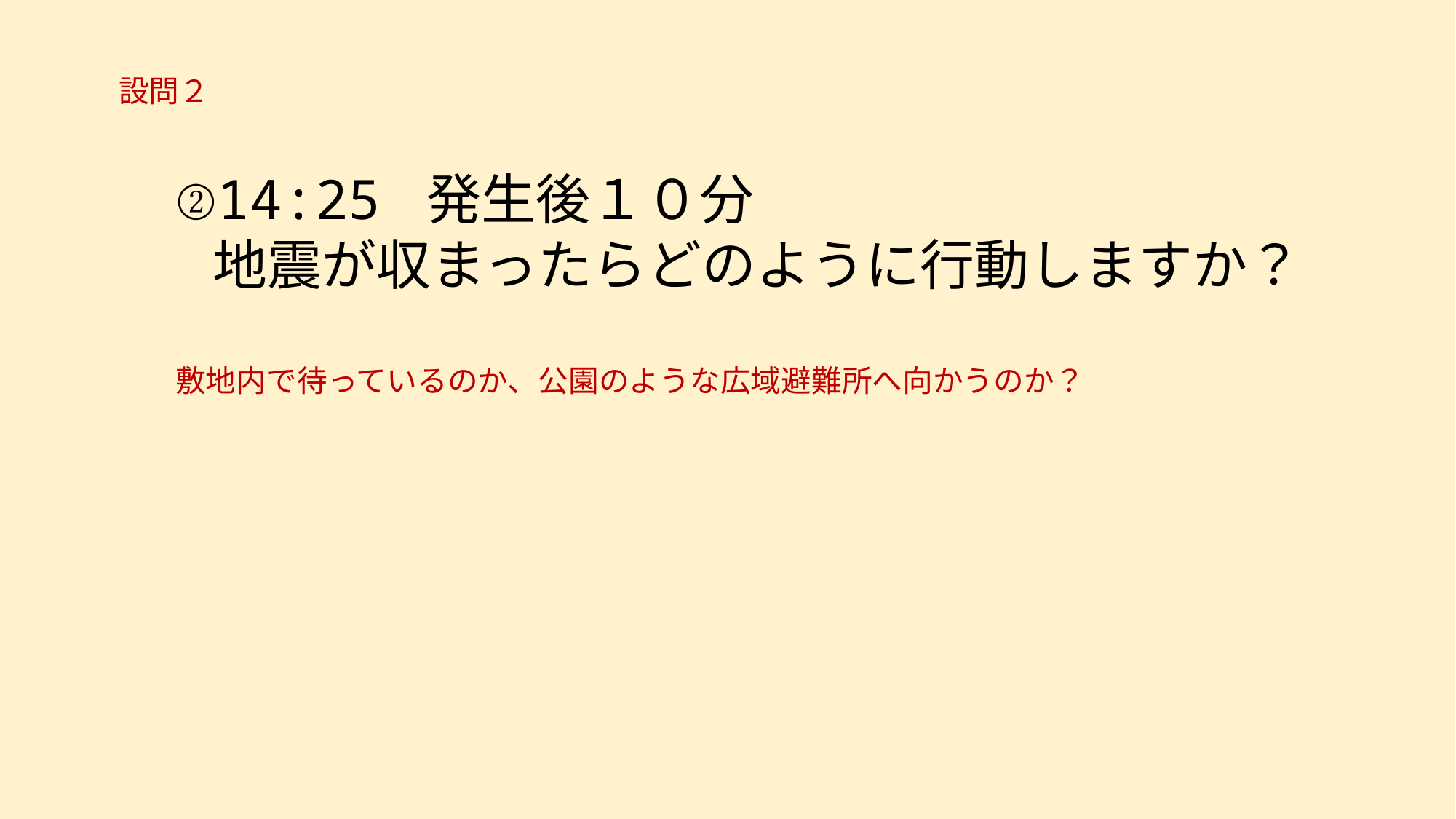

設問２
②14:25 発生後１０分
  地震が収まったらどのように行動しますか？

敷地内で待っているのか、公園のような広域避難所へ向かうのか？